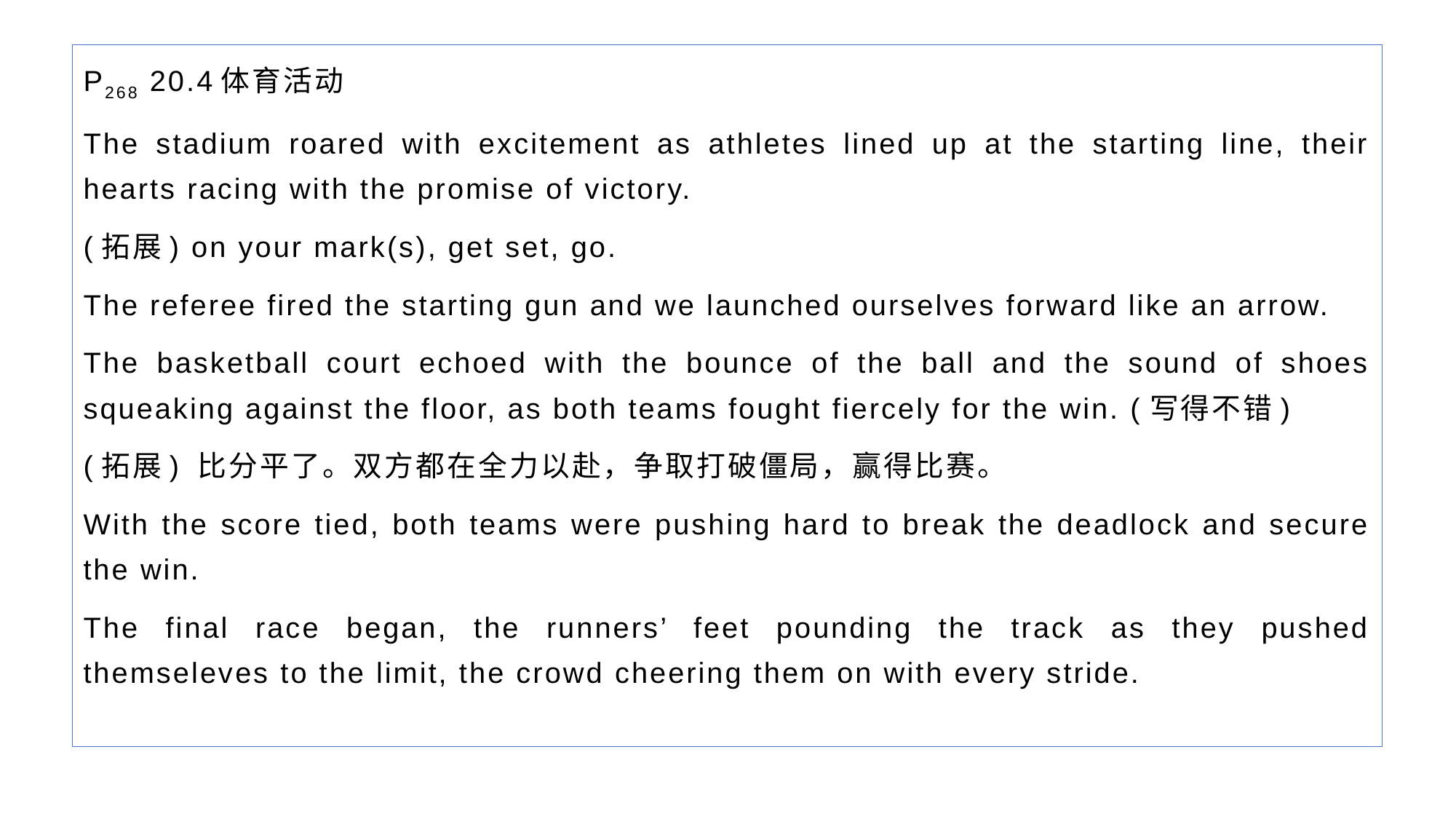

P268 20.4体育活动
The stadium roared with excitement as athletes lined up at the starting line, their hearts racing with the promise of victory.
(拓展) on your mark(s), get set, go.
The referee fired the starting gun and we launched ourselves forward like an arrow.
The basketball court echoed with the bounce of the ball and the sound of shoes squeaking against the floor, as both teams fought fiercely for the win. (写得不错)
(拓展) 比分平了。双方都在全力以赴，争取打破僵局，赢得比赛。
With the score tied, both teams were pushing hard to break the deadlock and secure the win.
The final race began, the runners’ feet pounding the track as they pushed themseleves to the limit, the crowd cheering them on with every stride.